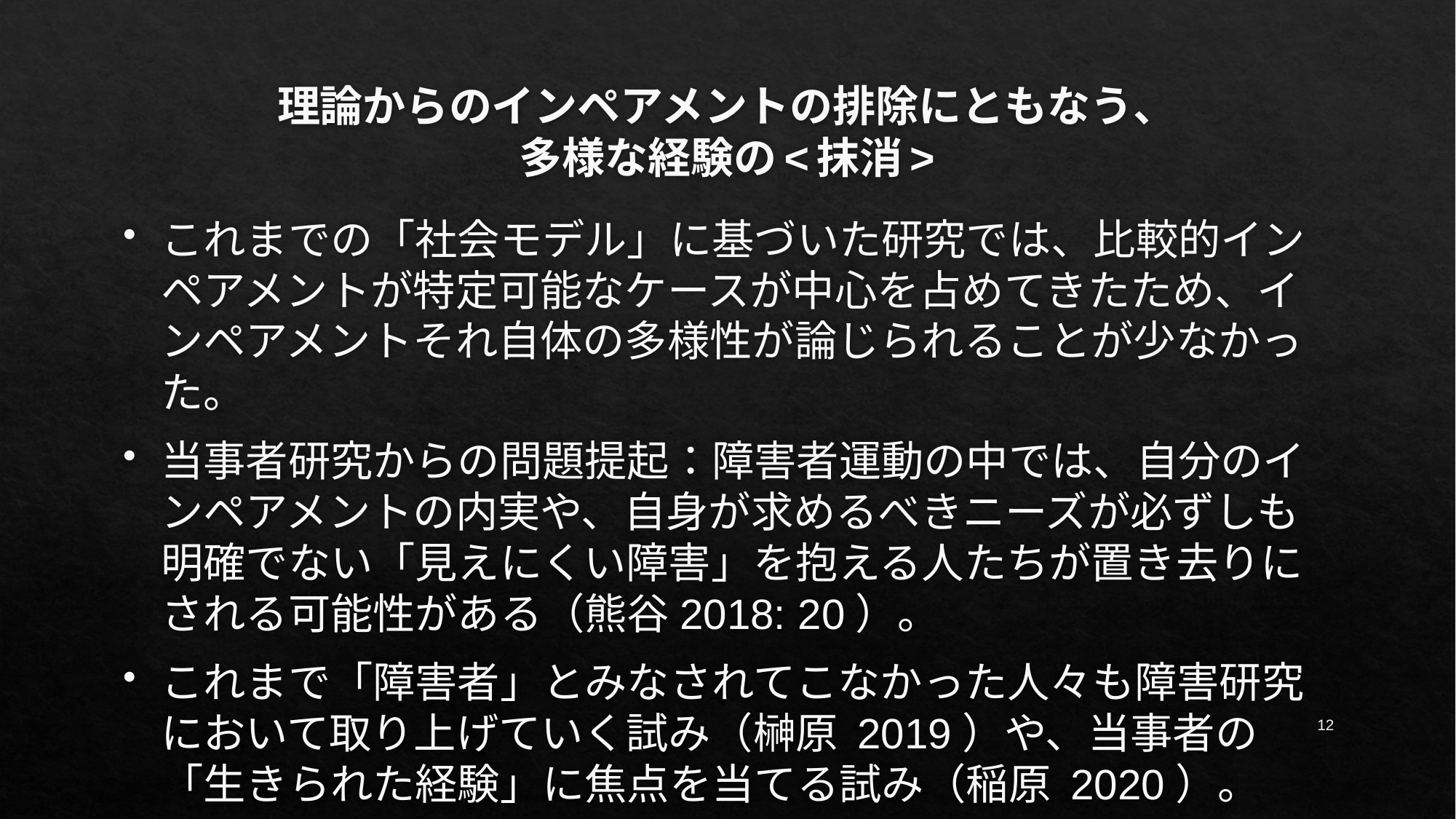

# 理論からのインペアメントの排除にともなう、 多様な経験の<抹消>
これまでの「社会モデル」に基づいた研究では、比較的インペアメントが特定可能なケースが中心を占めてきたため、インペアメントそれ自体の多様性が論じられることが少なかった。
当事者研究からの問題提起：障害者運動の中では、自分のインペアメントの内実や、自身が求めるべきニーズが必ずしも明確でない「見えにくい障害」を抱える人たちが置き去りにされる可能性がある（熊谷2018: 20）。
これまで「障害者」とみなされてこなかった人々も障害研究において取り上げていく試み（榊原 2019）や、当事者の「生きられた経験」に焦点を当てる試み（稲原 2020）。
12